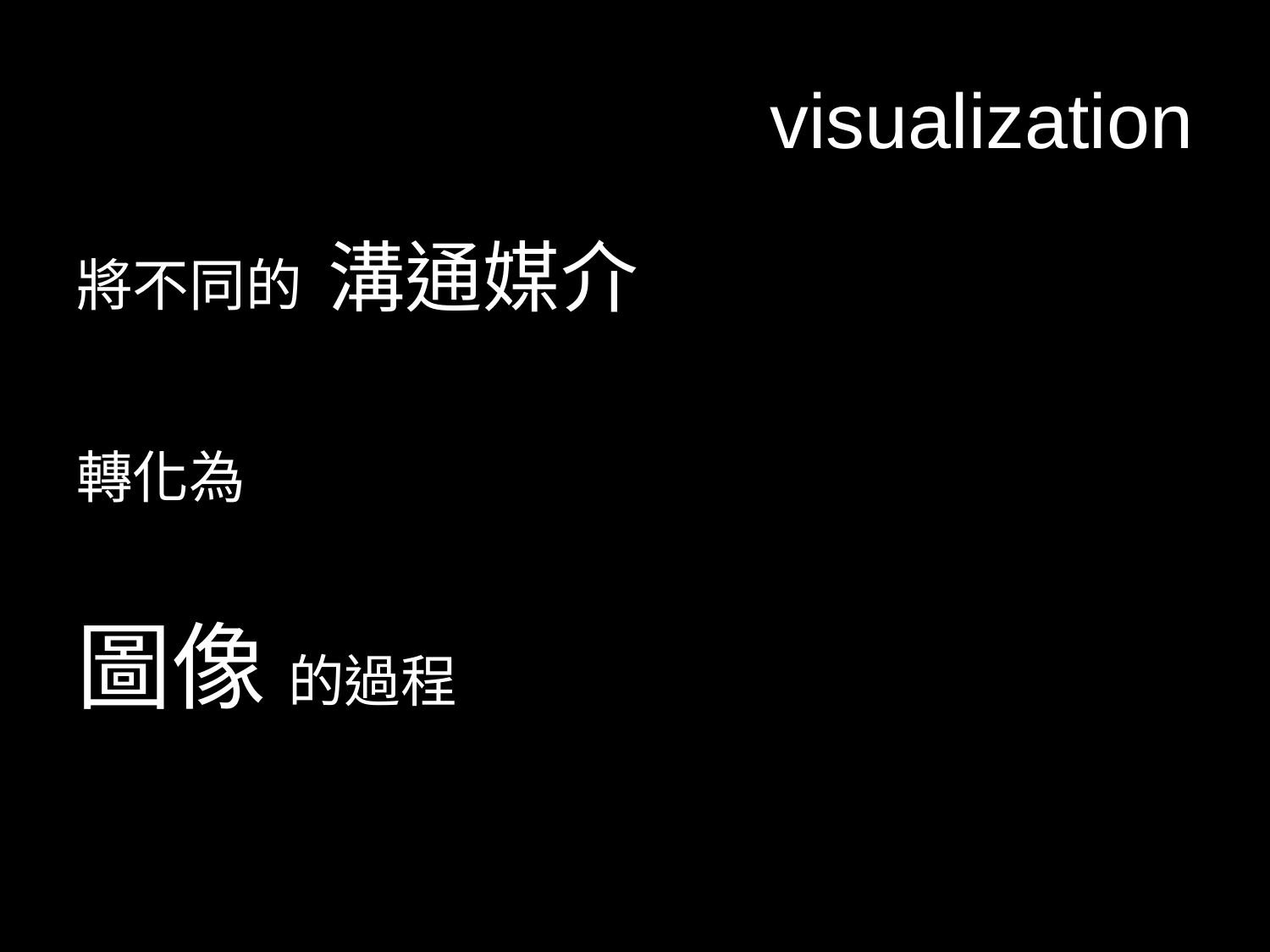

# visualization
將不同的  溝通媒介

轉化為

圖像 的過程